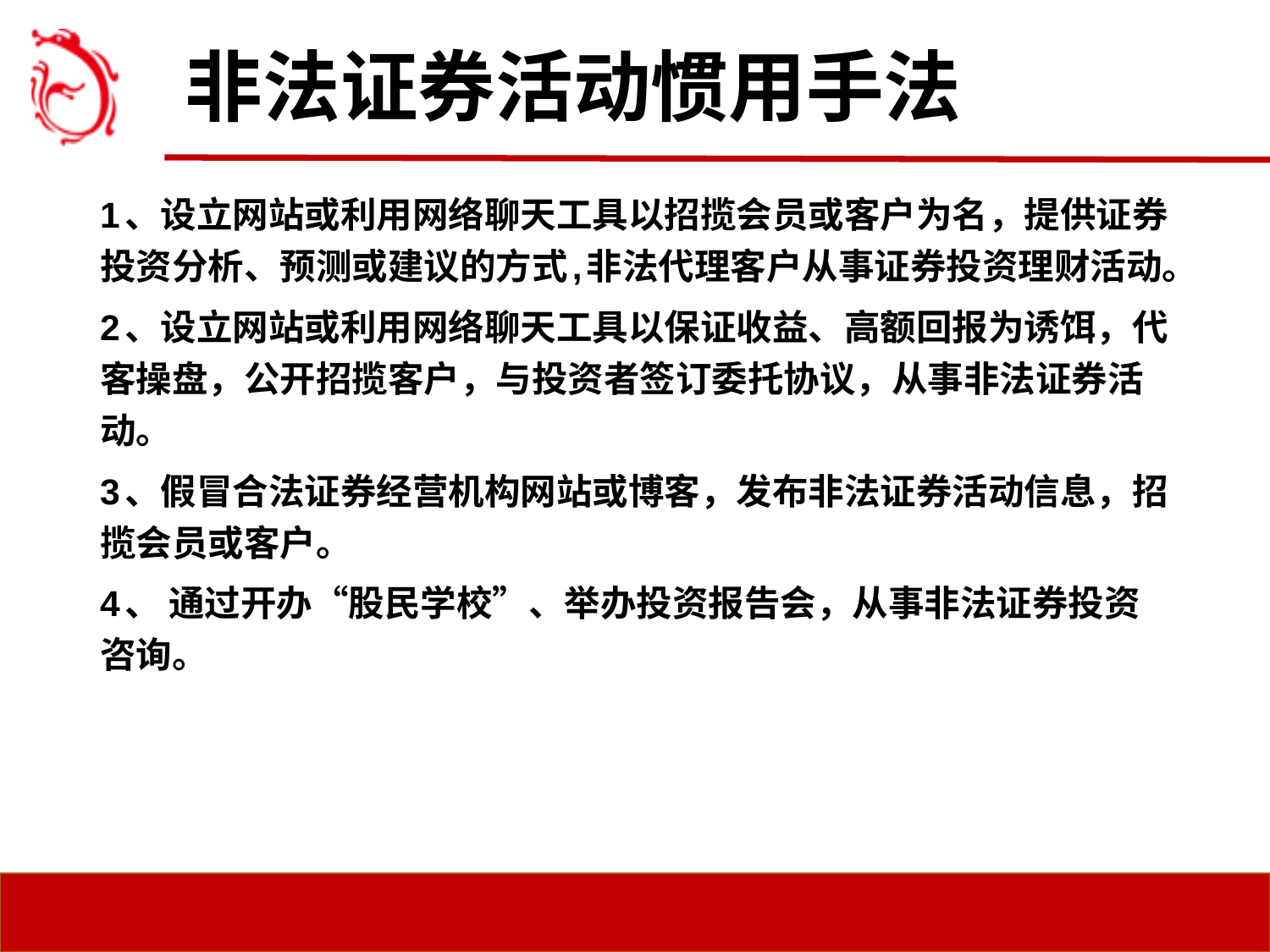

# 非法证券活动惯用手法
1、设立网站或利用网络聊天工具以招揽会员或客户为名，提供证券投资分析、预测或建议的方式,非法代理客户从事证券投资理财活动。
2、设立网站或利用网络聊天工具以保证收益、高额回报为诱饵，代客操盘，公开招揽客户，与投资者签订委托协议，从事非法证券活动。
3、假冒合法证券经营机构网站或博客，发布非法证券活动信息，招揽会员或客户。
4、 通过开办“股民学校”、举办投资报告会，从事非法证券投资咨询。